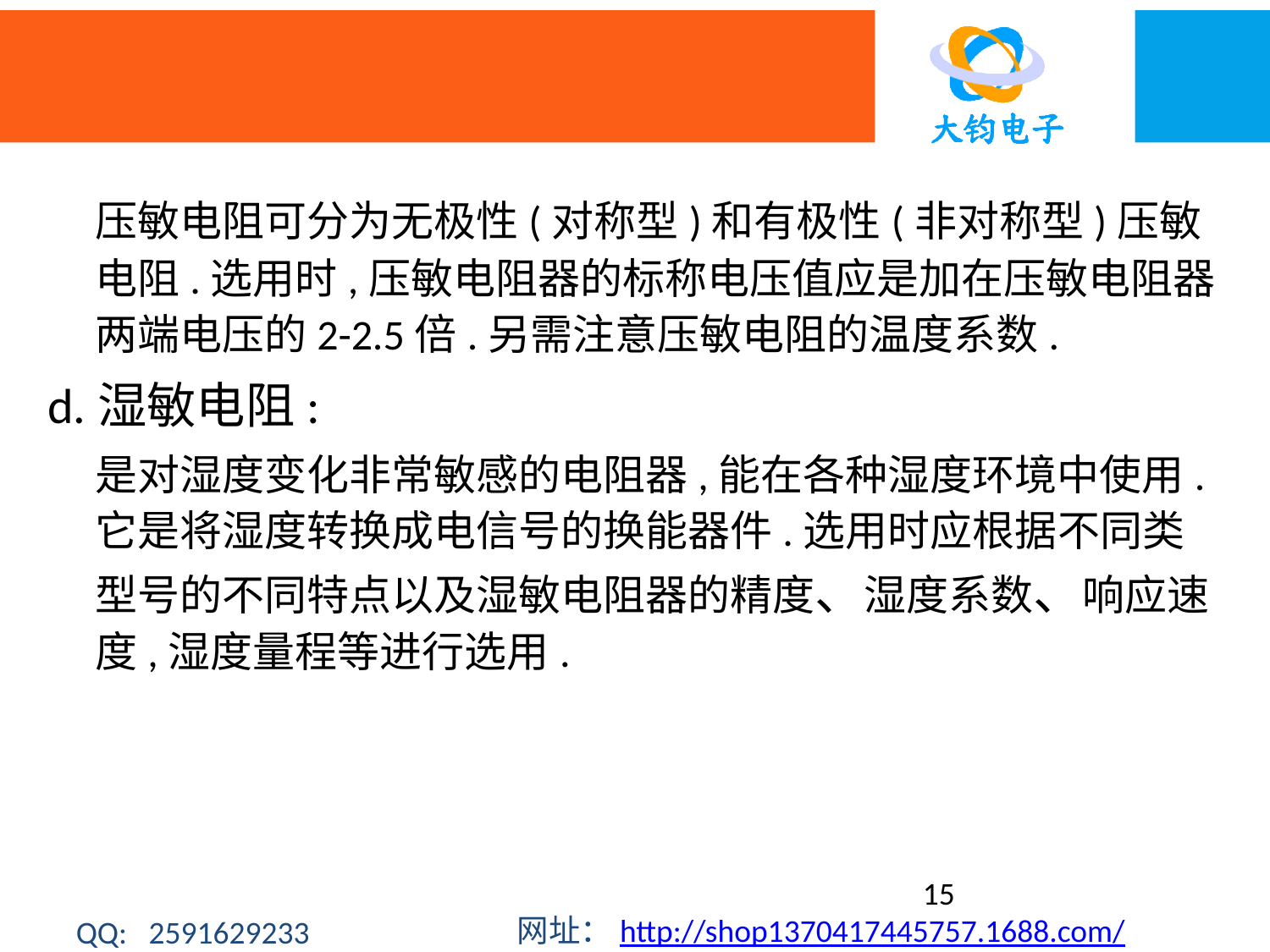

压敏电阻可分为无极性(对称型)和有极性(非对称型)压敏电阻.选用时,压敏电阻器的标称电压值应是加在压敏电阻器两端电压的2-2.5倍.另需注意压敏电阻的温度系数.
d.湿敏电阻:
	是对湿度变化非常敏感的电阻器,能在各种湿度环境中使用.它是将湿度转换成电信号的换能器件.选用时应根据不同类型号的不同特点以及湿敏电阻器的精度、湿度系数、响应速度,湿度量程等进行选用.

15